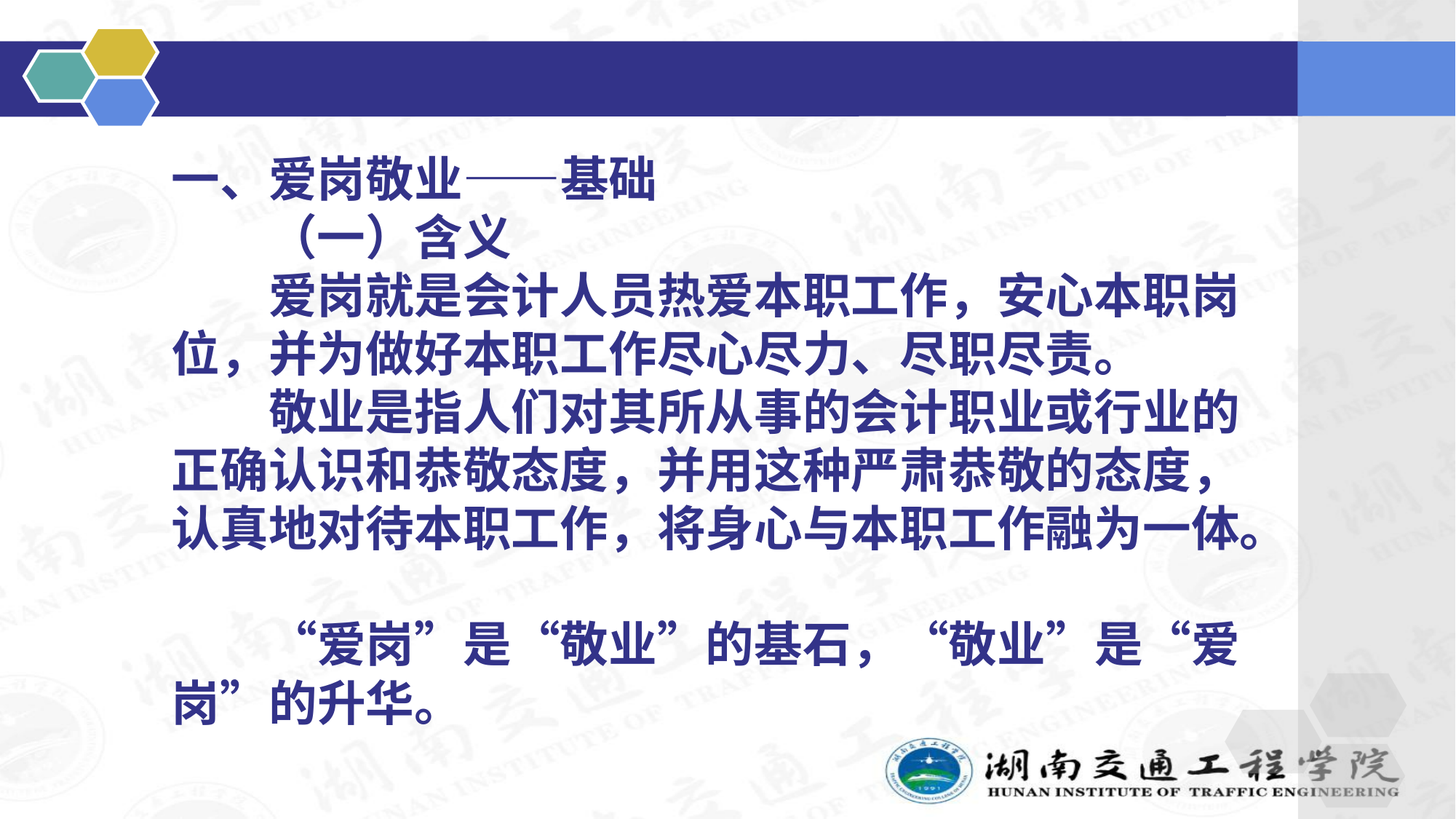

一、爱岗敬业——基础
　　（一）含义
　　爱岗就是会计人员热爱本职工作，安心本职岗位，并为做好本职工作尽心尽力、尽职尽责。
　　敬业是指人们对其所从事的会计职业或行业的正确认识和恭敬态度，并用这种严肃恭敬的态度，认真地对待本职工作，将身心与本职工作融为一体。
　　“爱岗”是“敬业”的基石，“敬业”是“爱岗”的升华。